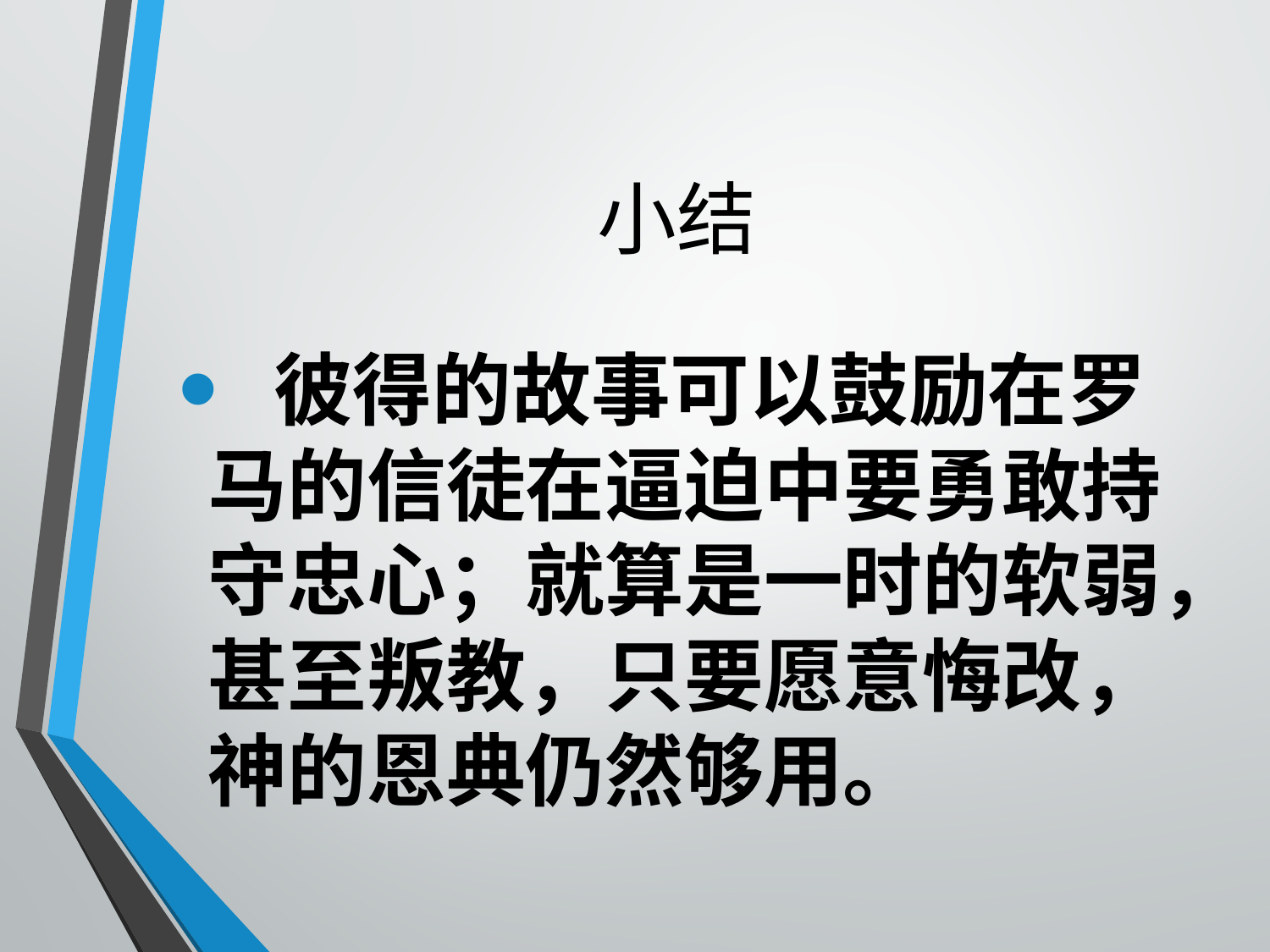

# 小结
  彼得的故事可以鼓励在罗马的信徒在逼迫中要勇敢持守忠心；就算是一时的软弱，甚至叛教，只要愿意悔改，神的恩典仍然够用。